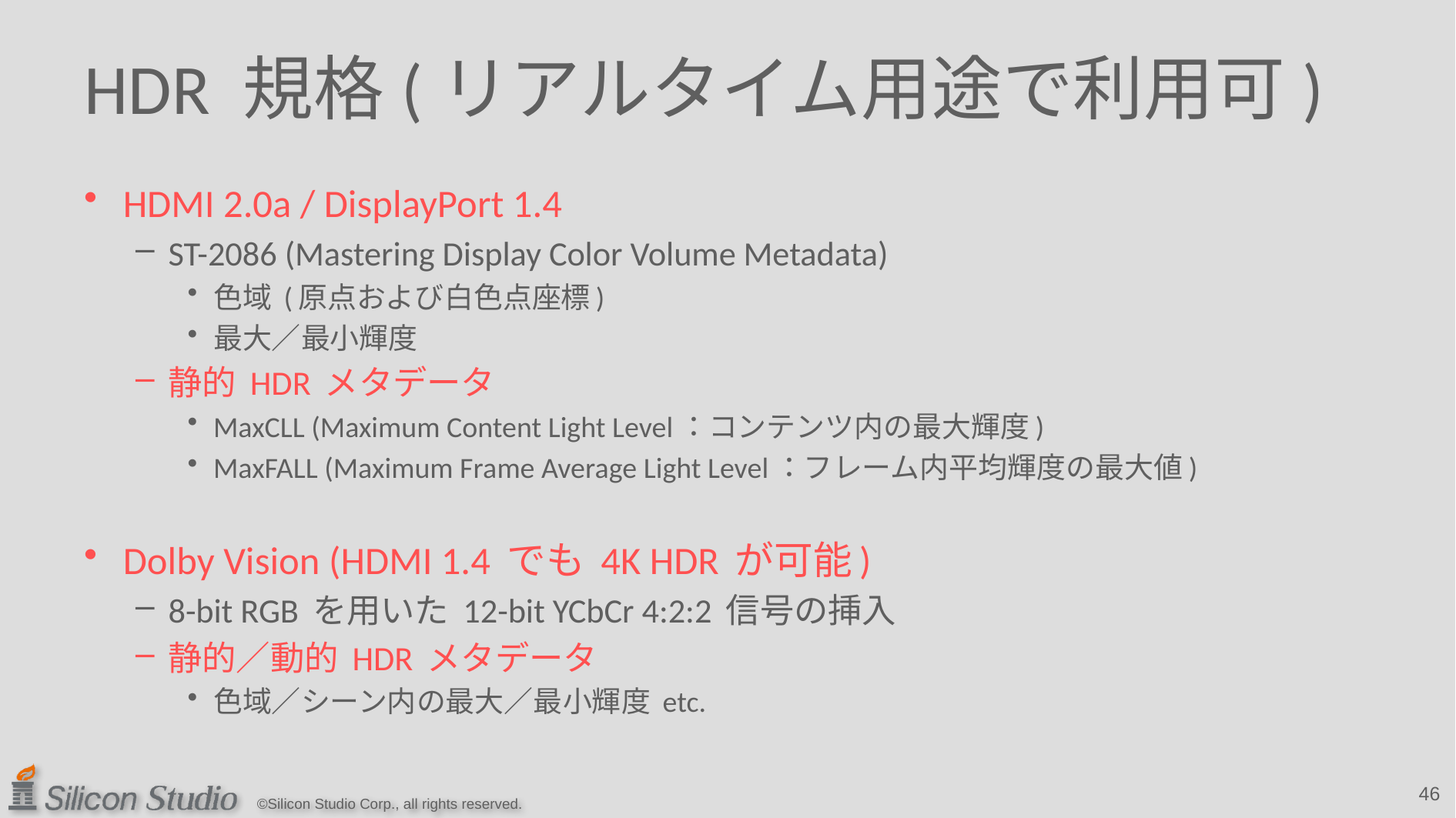

# HDR 規格(リアルタイム用途で利用可)
HDMI 2.0a / DisplayPort 1.4
ST-2086 (Mastering Display Color Volume Metadata)
色域 (原点および白色点座標)
最大／最小輝度
静的 HDR メタデータ
MaxCLL (Maximum Content Light Level：コンテンツ内の最大輝度)
MaxFALL (Maximum Frame Average Light Level：フレーム内平均輝度の最大値)

Dolby Vision (HDMI 1.4 でも 4K HDR が可能)
8-bit RGB を用いた 12-bit YCbCr 4:2:2 信号の挿入
静的／動的 HDR メタデータ
色域／シーン内の最大／最小輝度 etc.
46